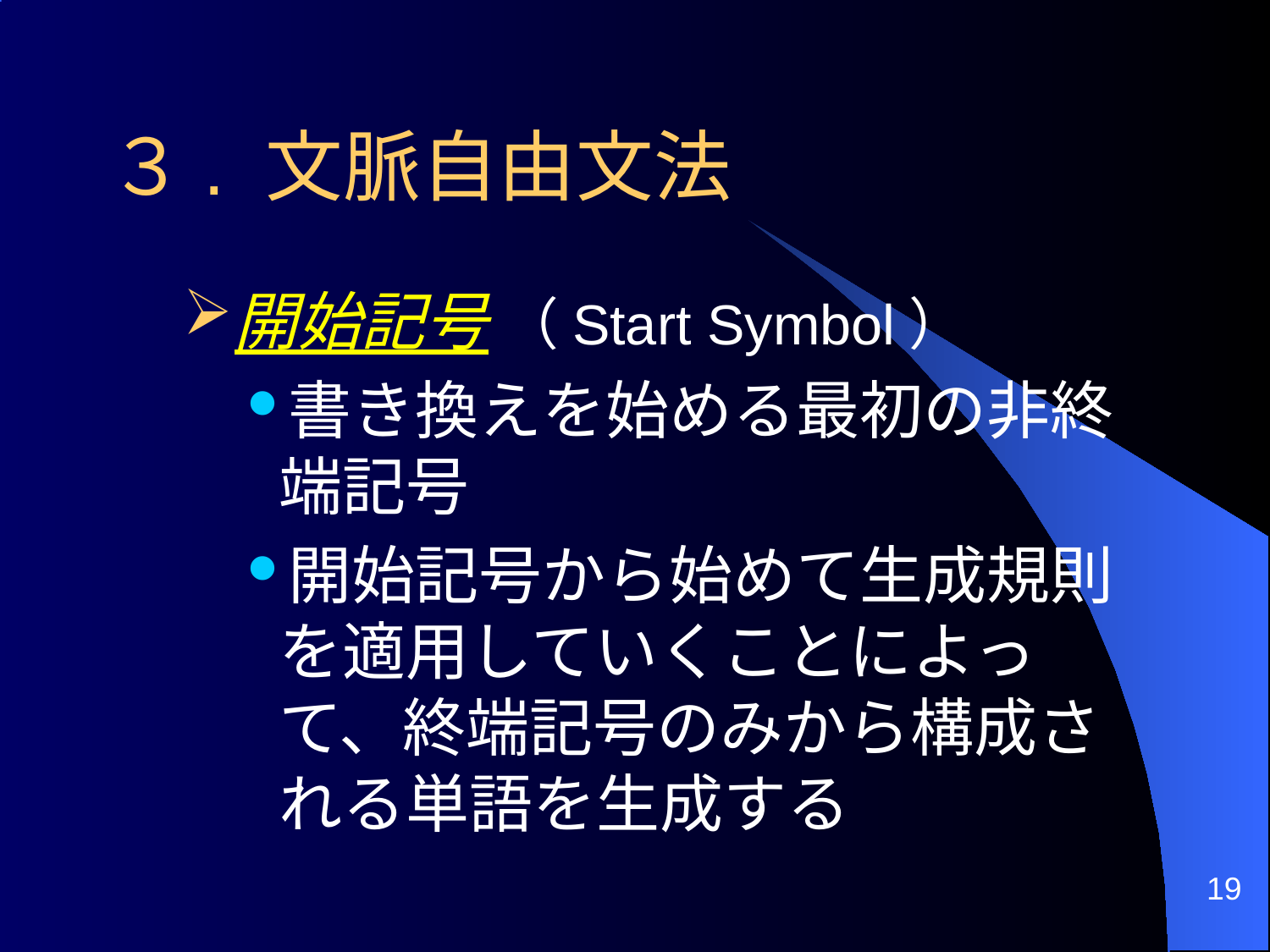

# ３. 文脈自由文法
開始記号 （Start Symbol）
書き換えを始める最初の非終端記号
開始記号から始めて生成規則を適用していくことによって、終端記号のみから構成される単語を生成する
19